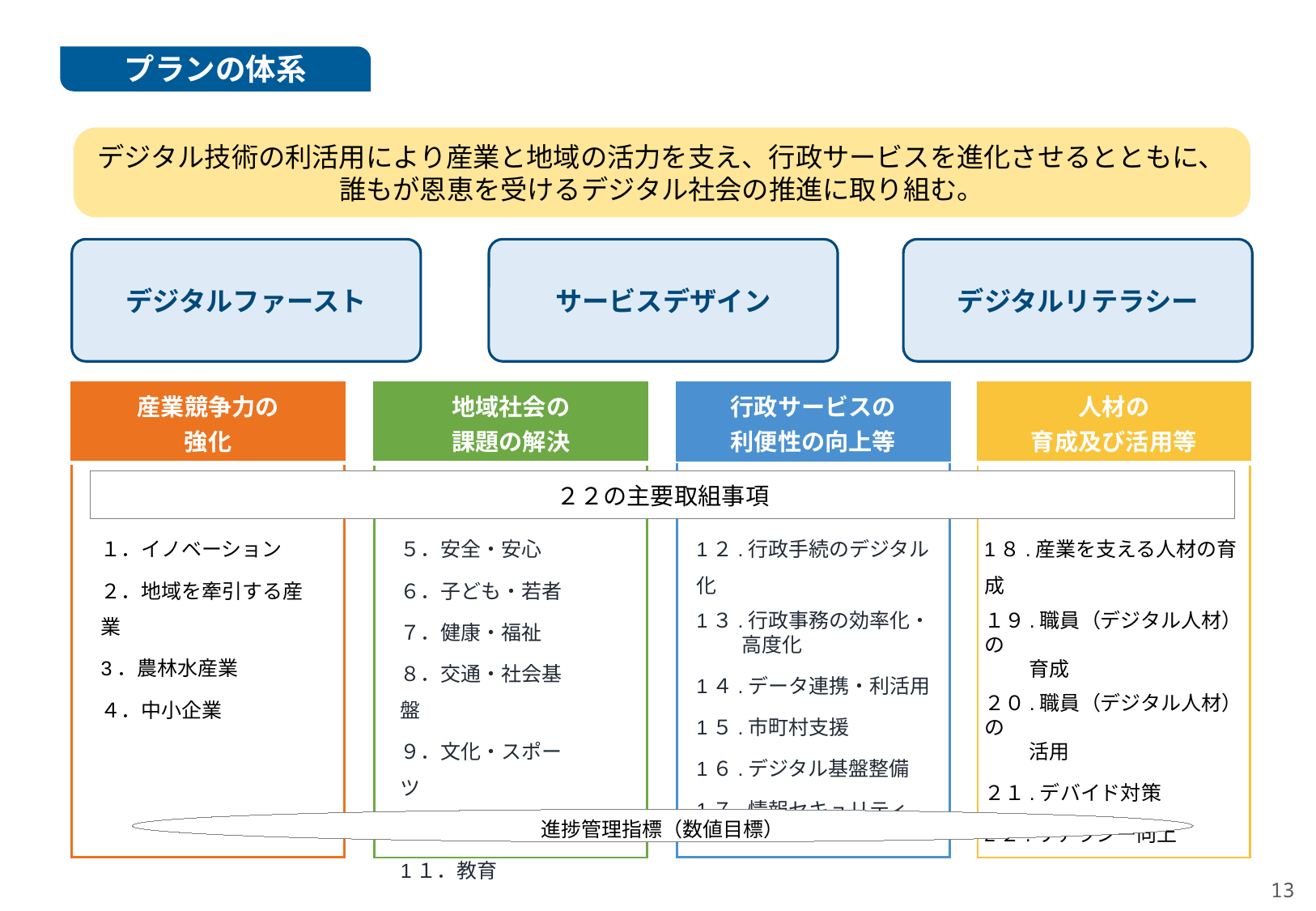

プランの体系
デジタル技術の利活用により産業と地域の活力を支え、行政サービスを進化させるとともに、
誰もが恩恵を受けるデジタル社会の推進に取り組む。
デジタルファースト
サービスデザイン
デジタルリテラシー
| 人材の 育成及び活用等 |
| --- |
|  |
| 地域社会の 課題の解決 |
| --- |
|  |
| 行政サービスの 利便性の向上等 |
| --- |
|  |
| 産業競争力の 強化 |
| --- |
|  |
２２の主要取組事項
１．イノベーション
２．地域を牽引する産業
3．農林水産業
４．中小企業
５．安全・安心
６．子ども・若者
７．健康・福祉
８．交通・社会基盤
９．文化・スポーツ
1０．観光
1１．教育
1２.行政手続のデジタル化
1３.行政事務の効率化・
　　 高度化
1４.データ連携・利活用
1５.市町村支援
1６.デジタル基盤整備
1７.情報セキュリティ
1８.産業を支える人材の育成
１９.職員（デジタル人材）の
　　 育成
２０.職員（デジタル人材）の
　　 活用
２１.デバイド対策
2２.リテラシー向上
進捗管理指標（数値目標）